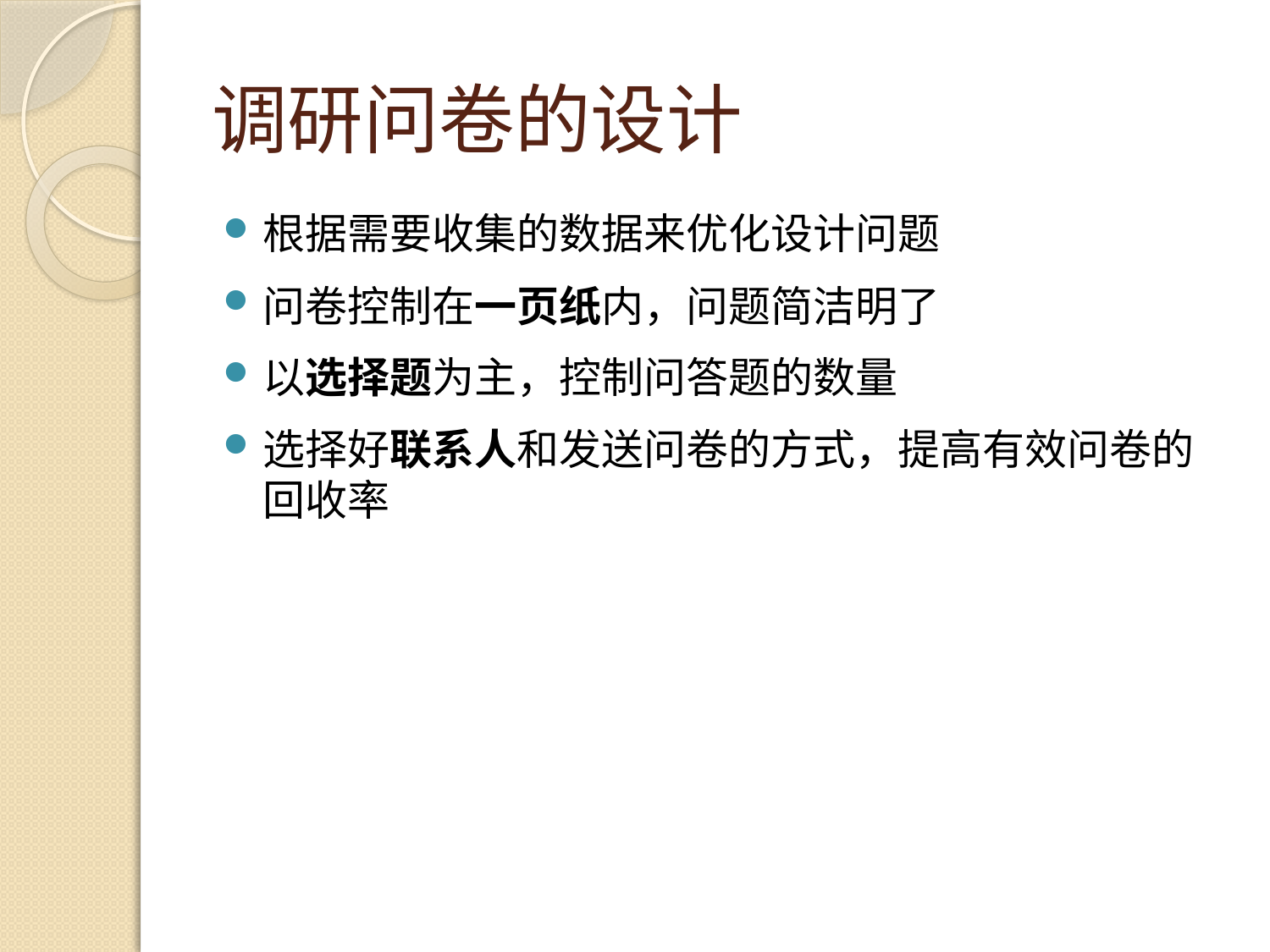

# 调研问卷的设计
根据需要收集的数据来优化设计问题
问卷控制在一页纸内，问题简洁明了
以选择题为主，控制问答题的数量
选择好联系人和发送问卷的方式，提高有效问卷的回收率